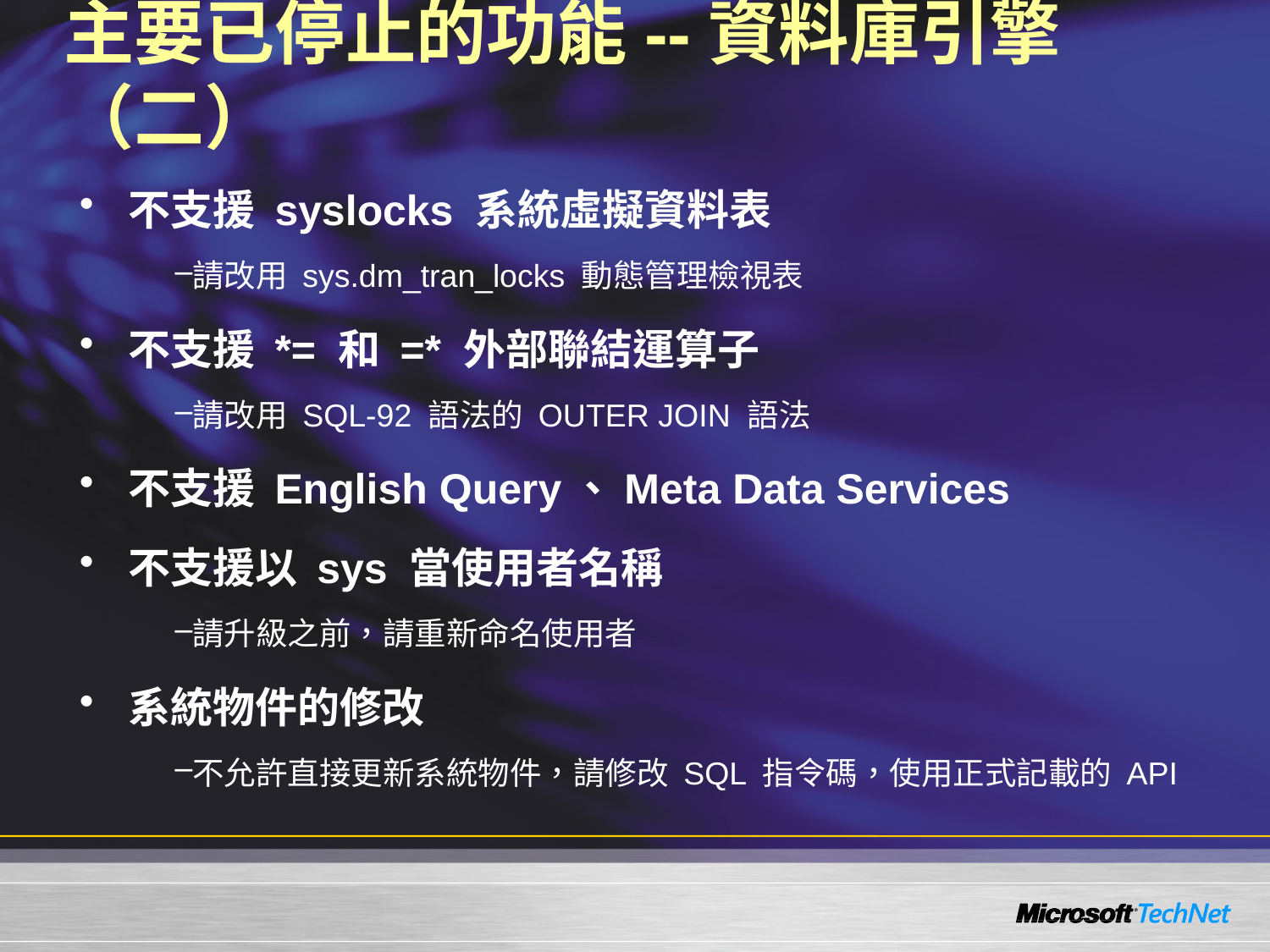

# 主要已停止的功能--資料庫引擎（二）
不支援 syslocks 系統虛擬資料表
請改用 sys.dm_tran_locks 動態管理檢視表
不支援 *= 和 =* 外部聯結運算子
請改用 SQL-92 語法的 OUTER JOIN 語法
不支援 English Query、Meta Data Services
不支援以 sys 當使用者名稱
請升級之前，請重新命名使用者
系統物件的修改
不允許直接更新系統物件，請修改 SQL 指令碼，使用正式記載的 API